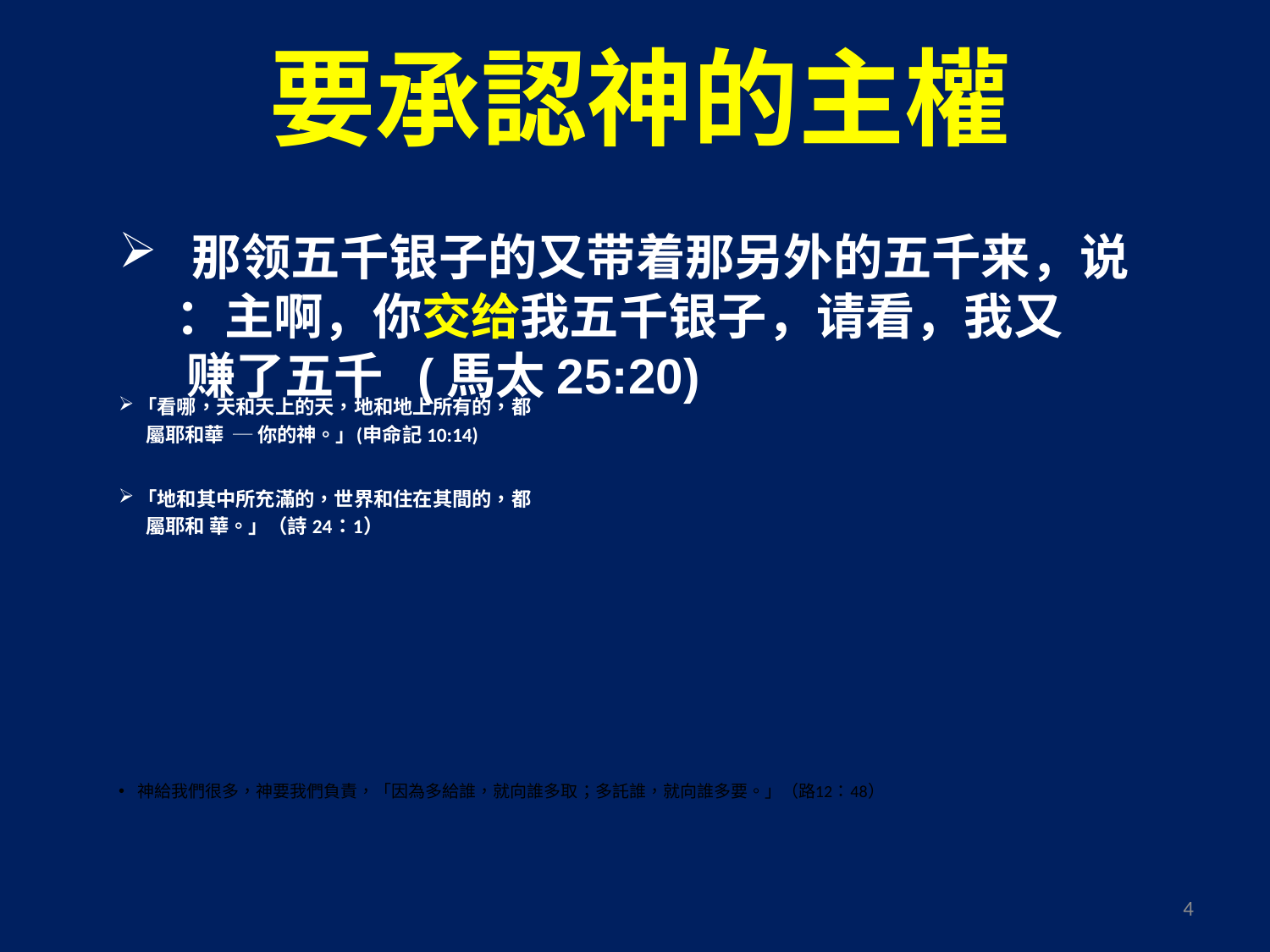

# 要承認神的主權
  那领五千银子的又带着那另外的五千来，说
    ：主啊，你交给我五千银子，请看，我又
     赚了五千  (馬太25:20)

「看哪，天和天上的天，地和地上所有的，都
      屬耶和華  ─ 你的神。」(申命記 10:14)

「地和其中所充滿的，世界和住在其間的，都
      屬耶和 華。」（詩 24：1）

神給我們很多，神要我們負責，「因為多給誰，就向誰多取；多託誰，就向誰多要。」（路12：48）

4